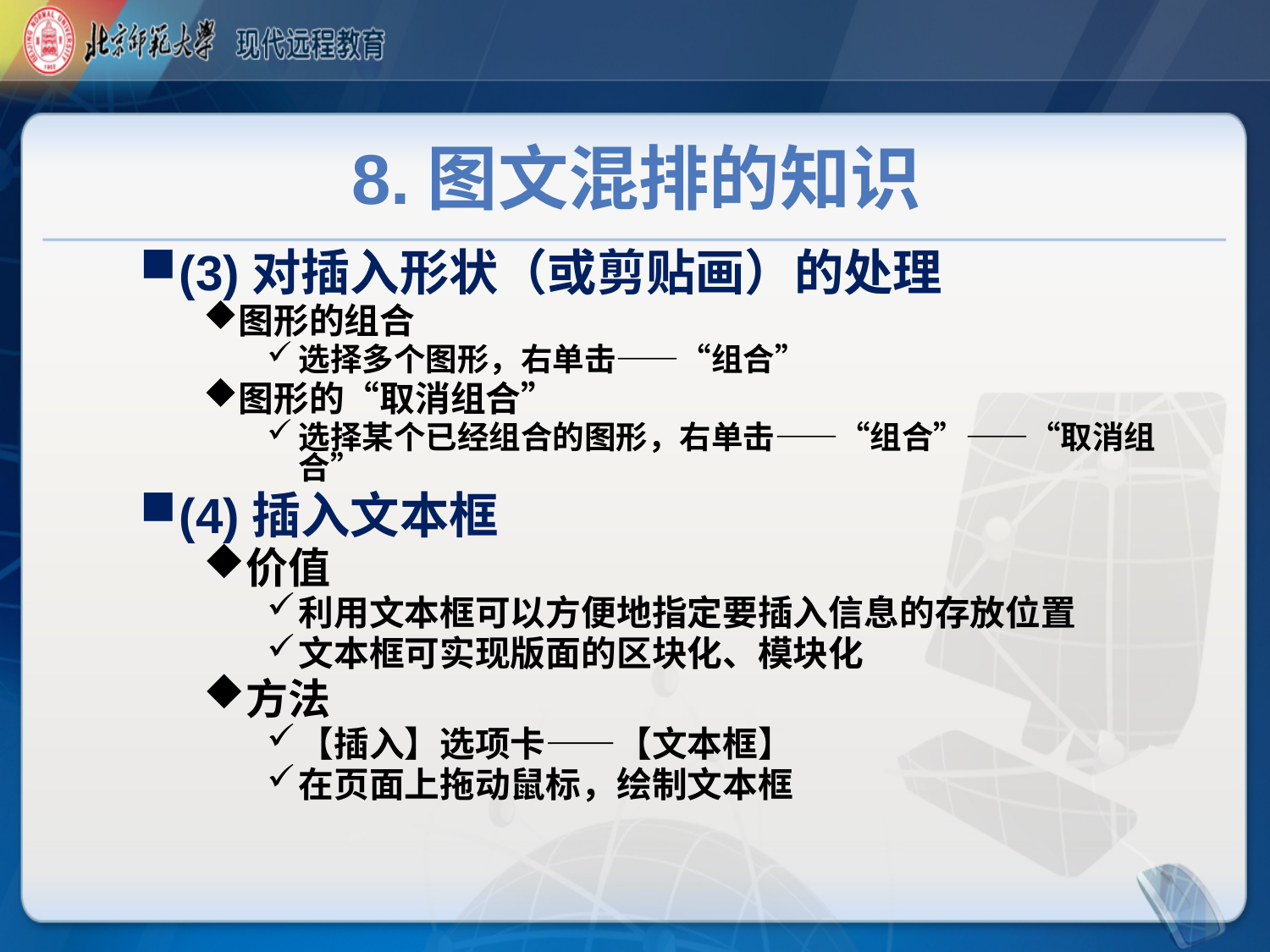

# 8.图文混排的知识
(3)对插入形状（或剪贴画）的处理
图形的组合
选择多个图形，右单击——“组合”
图形的“取消组合”
选择某个已经组合的图形，右单击——“组合”——“取消组合”
(4)插入文本框
价值
利用文本框可以方便地指定要插入信息的存放位置
文本框可实现版面的区块化、模块化
方法
【插入】选项卡——【文本框】
在页面上拖动鼠标，绘制文本框